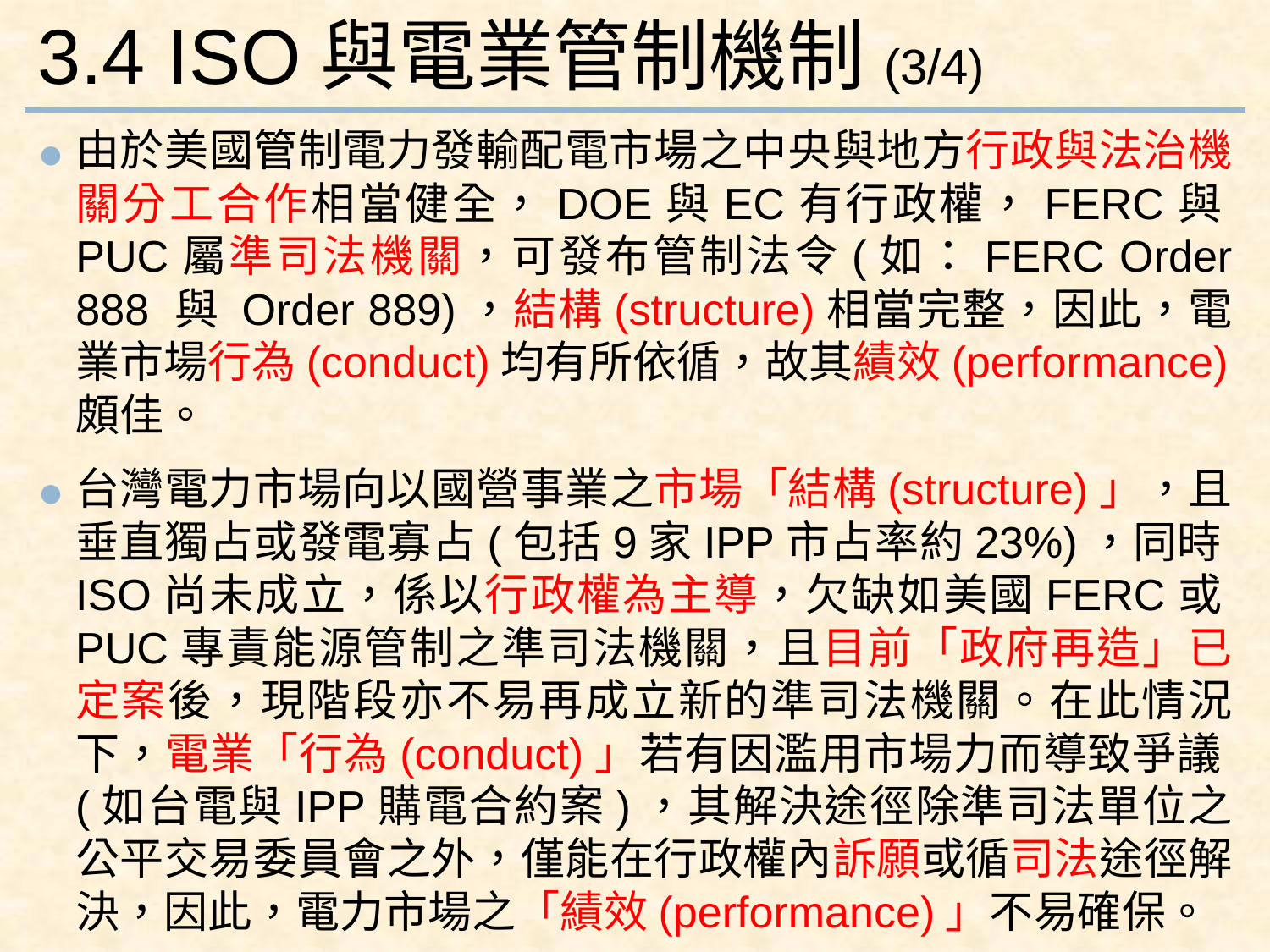

# 3.4 ISO與電業管制機制(3/4)
由於美國管制電力發輸配電市場之中央與地方行政與法治機關分工合作相當健全，DOE與EC有行政權，FERC與PUC屬準司法機關，可發布管制法令(如：FERC Order 888 與 Order 889)，結構(structure)相當完整，因此，電業市場行為(conduct)均有所依循，故其績效(performance)頗佳。
台灣電力市場向以國營事業之市場「結構(structure)」，且垂直獨占或發電寡占(包括9家IPP市占率約23%)，同時ISO尚未成立，係以行政權為主導，欠缺如美國FERC或PUC專責能源管制之準司法機關，且目前「政府再造」已定案後，現階段亦不易再成立新的準司法機關。在此情況下，電業「行為(conduct)」若有因濫用市場力而導致爭議(如台電與IPP購電合約案)，其解決途徑除準司法單位之公平交易委員會之外，僅能在行政權內訴願或循司法途徑解決，因此，電力市場之「績效(performance)」不易確保。